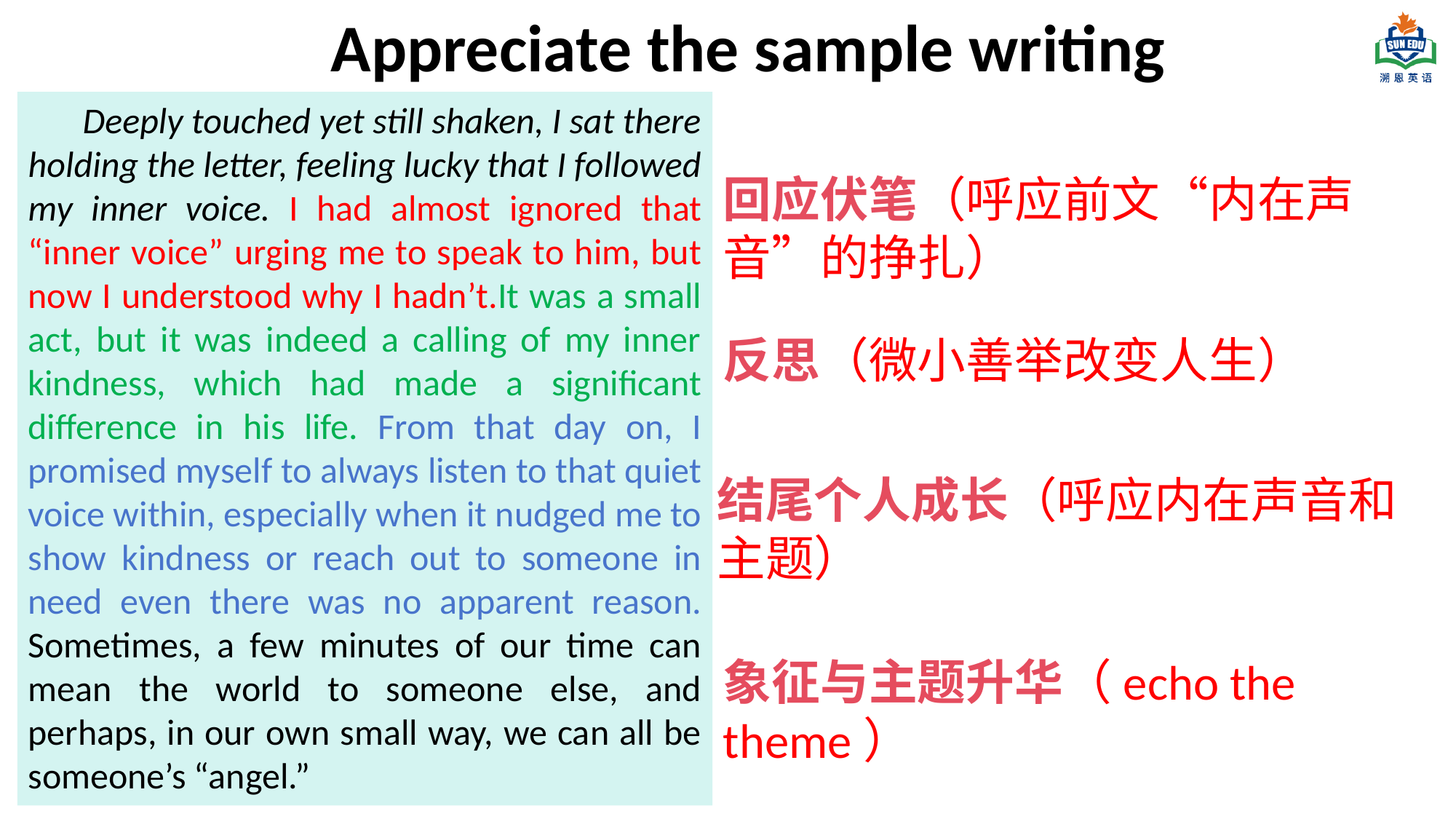

Appreciate the sample writing
Deeply touched yet still shaken, I sat there holding the letter, feeling lucky that I followed my inner voice. I had almost ignored that “inner voice” urging me to speak to him, but now I understood why I hadn’t.It was a small act, but it was indeed a calling of my inner kindness, which had made a significant difference in his life. From that day on, I promised myself to always listen to that quiet voice within, especially when it nudged me to show kindness or reach out to someone in need even there was no apparent reason. Sometimes, a few minutes of our time can mean the world to someone else, and perhaps, in our own small way, we can all be someone’s “angel.”
回应伏笔‌（呼应前文“内在声音”的挣扎）
反思（微小善举改变人生）

结尾个人成长（呼应内在声音和主题）
象征与主题升华（echo the  theme）